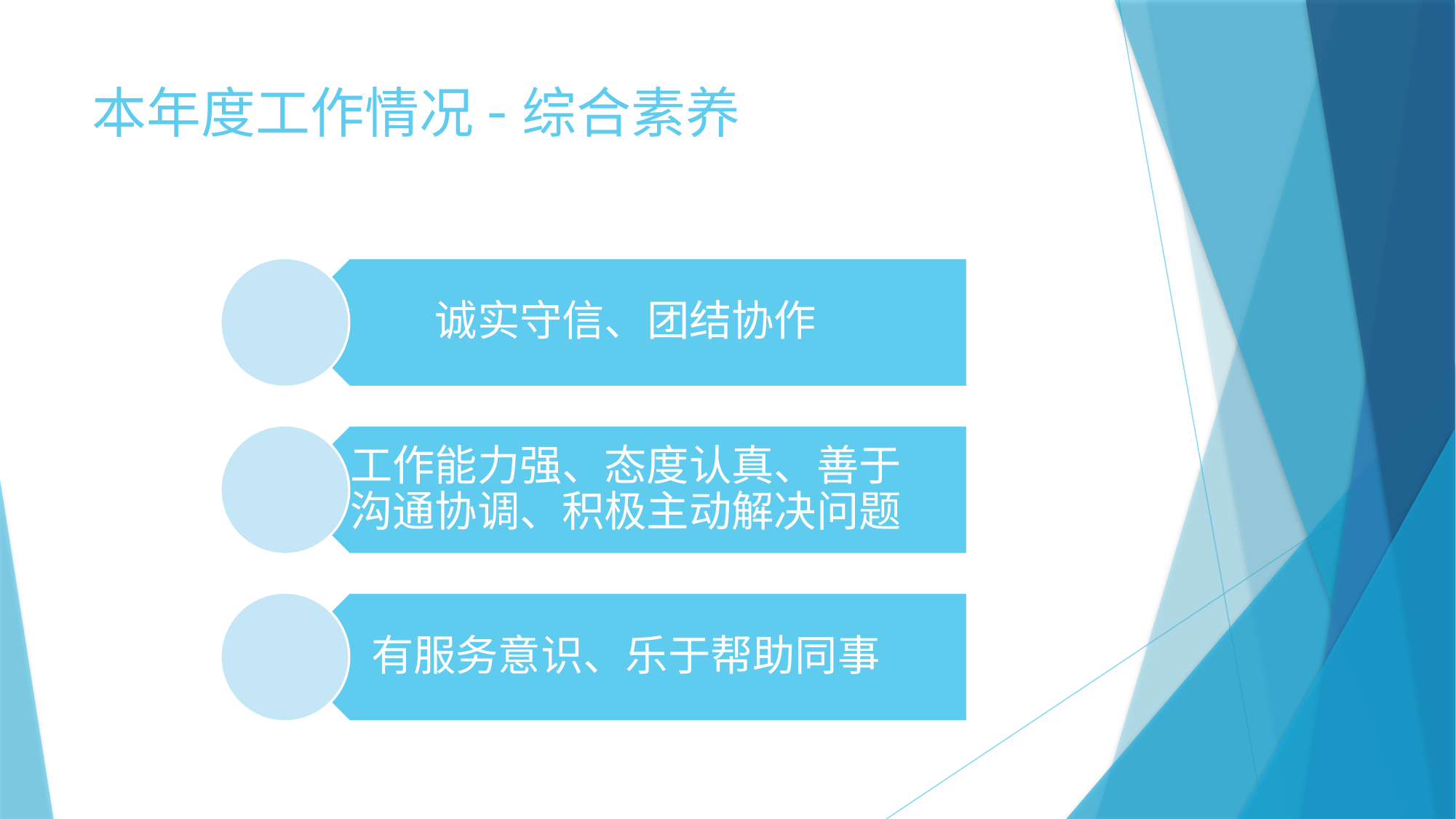

# 本年度工作情况-综合素养
诚实守信、团结协作
工作能力强、态度认真、善于沟通协调、积极主动解决问题
有服务意识、乐于帮助同事